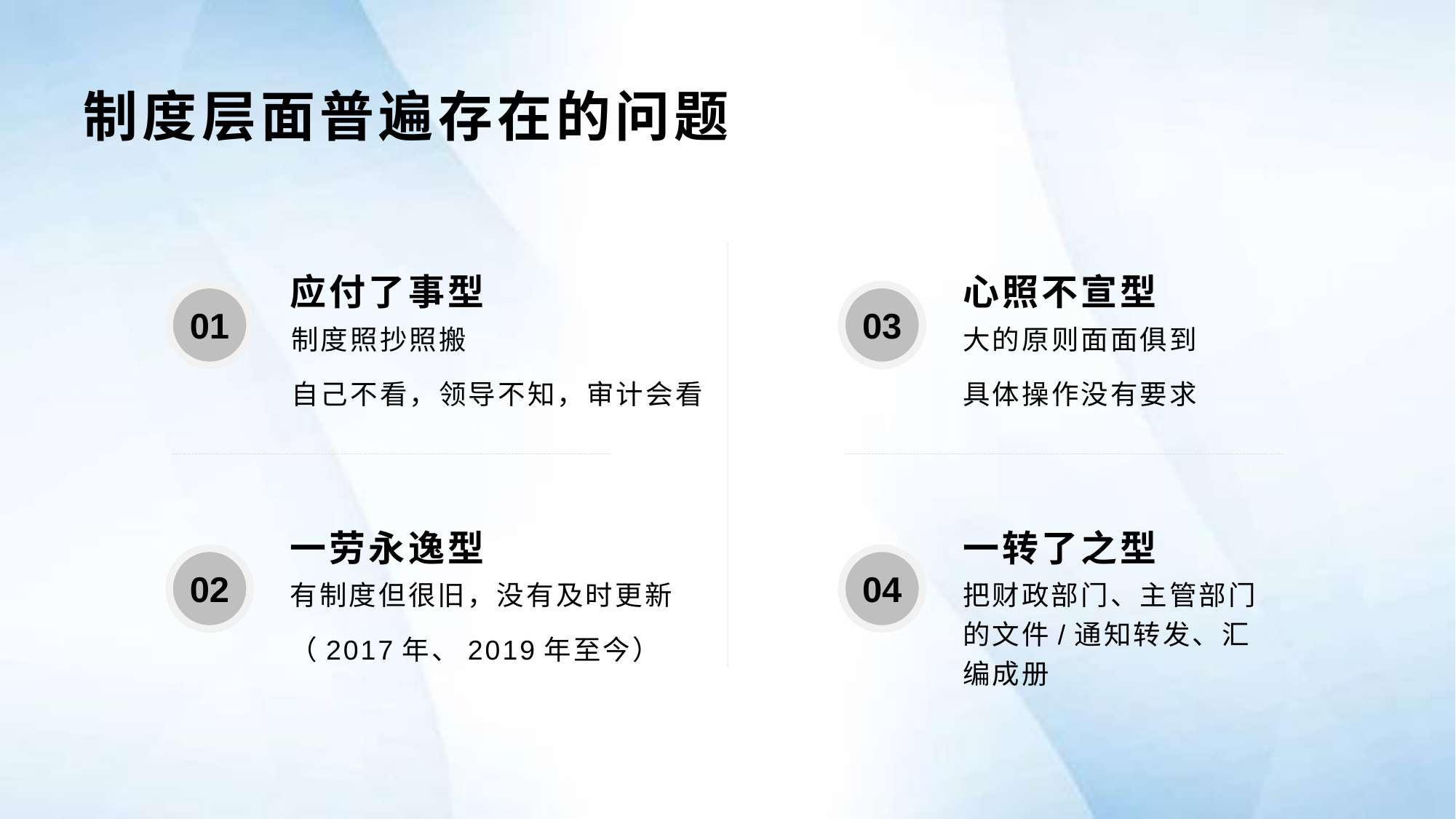

# 制度层面普遍存在的问题
应付了事型
心照不宣型

01
03
大的原则面面俱到
具体操作没有要求
制度照抄照搬
自己不看，领导不知，审计会看
一劳永逸型
一转了之型

02
04
有制度但很旧，没有及时更新
（2017年、2019年至今）
把财政部门、主管部门的文件/通知转发、汇编成册
90